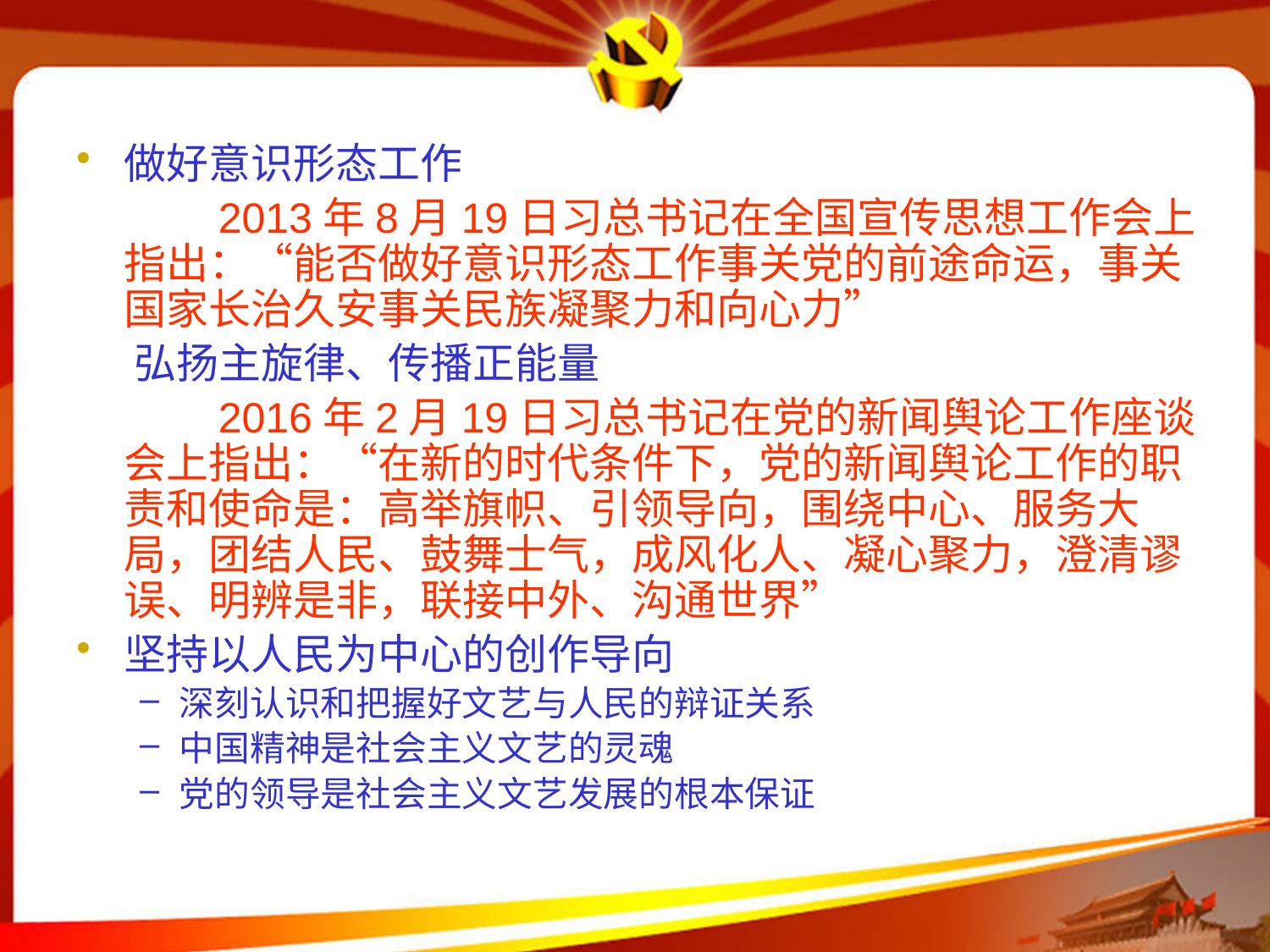

#
做好意识形态工作
            2013年8月19日习总书记在全国宣传思想工作会上指出：“能否做好意识形态工作事关党的前途命运，事关国家长治久安事关民族凝聚力和向心力”
     弘扬主旋律、传播正能量
            2016年2月19日习总书记在党的新闻舆论工作座谈会上指出：“在新的时代条件下，党的新闻舆论工作的职责和使命是：高举旗帜、引领导向，围绕中心、服务大局，团结人民、鼓舞士气，成风化人、凝心聚力，澄清谬误、明辨是非，联接中外、沟通世界”
坚持以人民为中心的创作导向
深刻认识和把握好文艺与人民的辩证关系
中国精神是社会主义文艺的灵魂
党的领导是社会主义文艺发展的根本保证